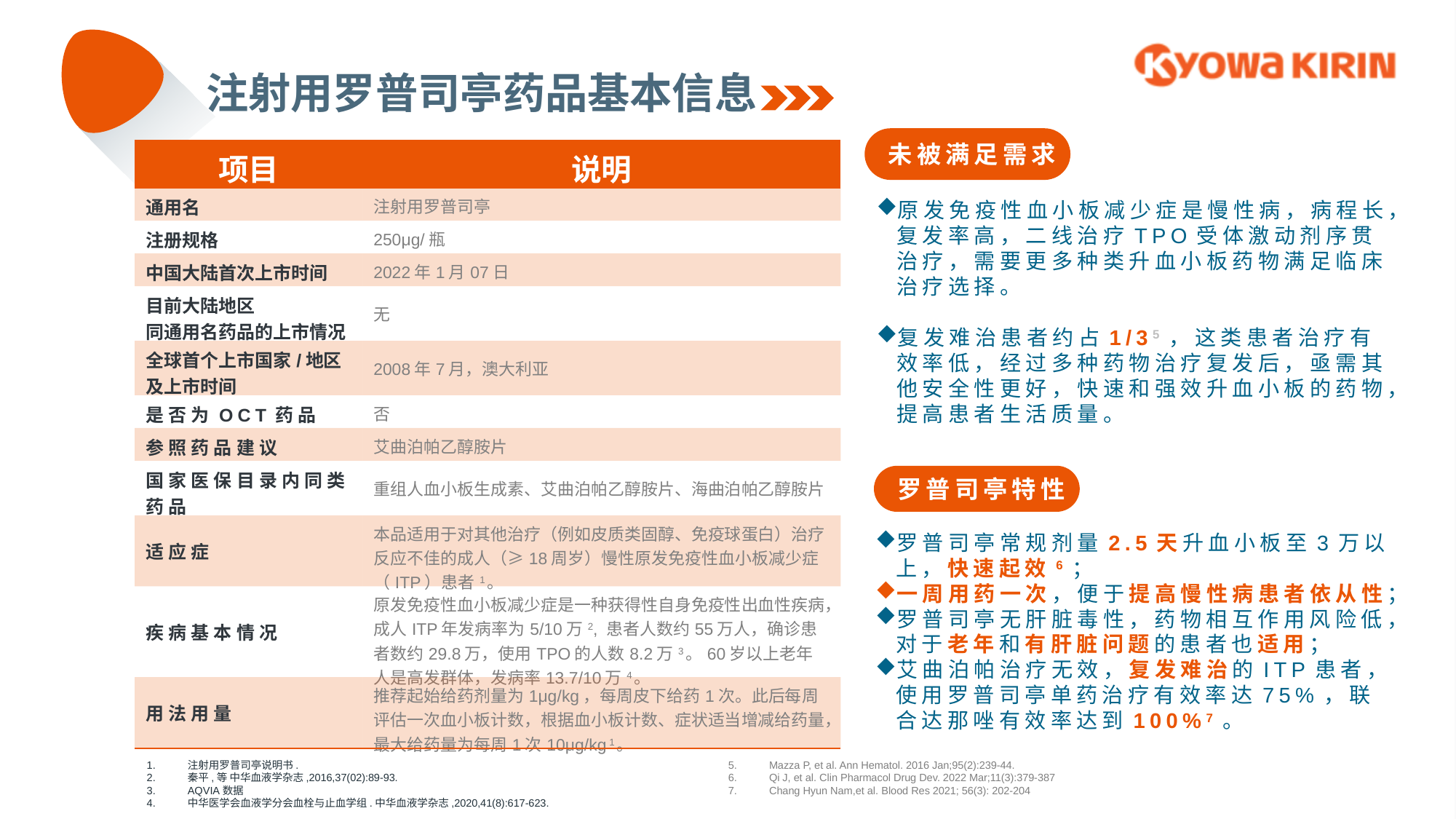

注射用罗普司亭药品基本信息

未被满足需求
| 项目 | 说明 |
| --- | --- |
| 通用名 | 注射用罗普司亭 |
| 注册规格 | 250μg/瓶 |
| 中国大陆首次上市时间 | 2022年1月07日 |
| 目前大陆地区 同通用名药品的上市情况 | 无 |
| 全球首个上市国家/地区及上市时间 | 2008年7月，澳大利亚 |
| 是否为OCT药品 | 否 |
| 参照药品建议 | 艾曲泊帕乙醇胺片 |
| 国家医保目录内同类药品 | 重组人血小板生成素、艾曲泊帕乙醇胺片、海曲泊帕乙醇胺片 |
| 适应症 | 本品适用于对其他治疗（例如皮质类固醇、免疫球蛋白）治疗反应不佳的成人（≥18周岁）慢性原发免疫性血小板减少症（ITP）患者1。 |
| 疾病基本情况 | 原发免疫性血小板减少症是一种获得性自身免疫性出血性疾病，成人ITP年发病率为5/10万2, 患者人数约55万人，确诊患者数约29.8万，使用TPO的人数8.2万3。60岁以上老年人是高发群体，发病率13.7/10万4。 |
| 用法用量 | 推荐起始给药剂量为1μg/kg，每周皮下给药1次。此后每周评估一次血小板计数，根据血小板计数、症状适当增减给药量，最大给药量为每周1次10μg/kg 1。 |
原发免疫性血小板减少症是慢性病，病程长，复发率高，二线治疗TPO受体激动剂序贯治疗，需要更多种类升血小板药物满足临床治疗选择。

复发难治患者约占1/35，这类患者治疗有效率低，经过多种药物治疗复发后，亟需其他安全性更好，快速和强效升血小板的药物，提高患者生活质量。

罗普司亭特性
罗普司亭常规剂量2.5天升血小板至3万以上，快速起效6；
一周用药一次，便于提高慢性病患者依从性；
罗普司亭无肝脏毒性，药物相互作用风险低，对于老年和有肝脏问题的患者也适用；
艾曲泊帕治疗无效，复发难治的ITP患者，使用罗普司亭单药治疗有效率达75%，联合达那唑有效率达到100%7。
注射用罗普司亭说明书.
秦平,等 中华血液学杂志,2016,37(02):89-93.
AQVIA数据
中华医学会血液学分会血栓与止血学组.中华血液学杂志,2020,41(8):617-623.
Mazza P, et al. Ann Hematol. 2016 Jan;95(2):239-44.
Qi J, et al. Clin Pharmacol Drug Dev. 2022 Mar;11(3):379-387
Chang Hyun Nam,et al. Blood Res 2021; 56(3): 202-204